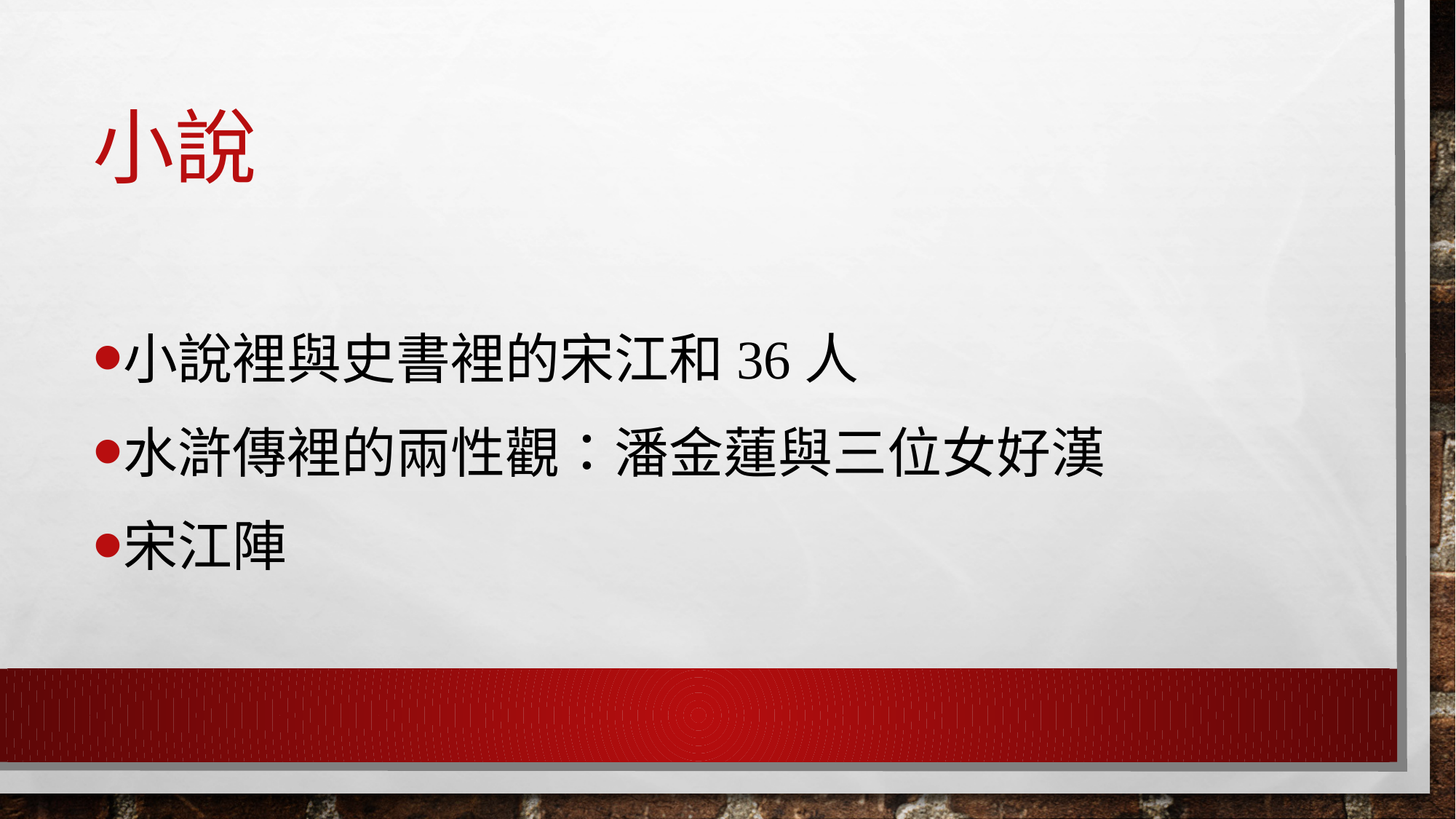

# 小說
小說裡與史書裡的宋江和36人
水滸傳裡的兩性觀：潘金蓮與三位女好漢
宋江陣